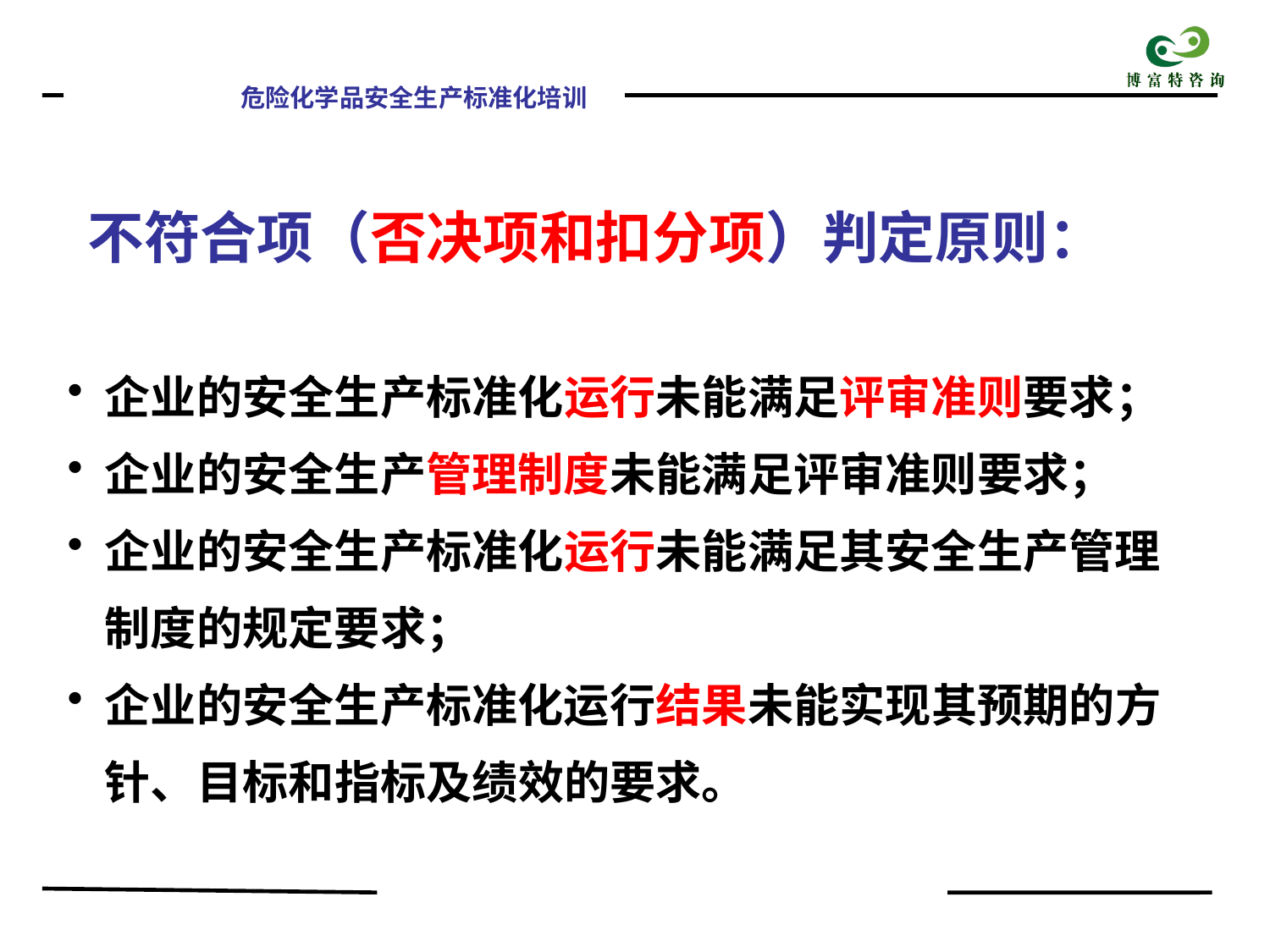

不符合项（否决项和扣分项）判定原则：
企业的安全生产标准化运行未能满足评审准则要求；
企业的安全生产管理制度未能满足评审准则要求；
企业的安全生产标准化运行未能满足其安全生产管理制度的规定要求；
企业的安全生产标准化运行结果未能实现其预期的方针、目标和指标及绩效的要求。